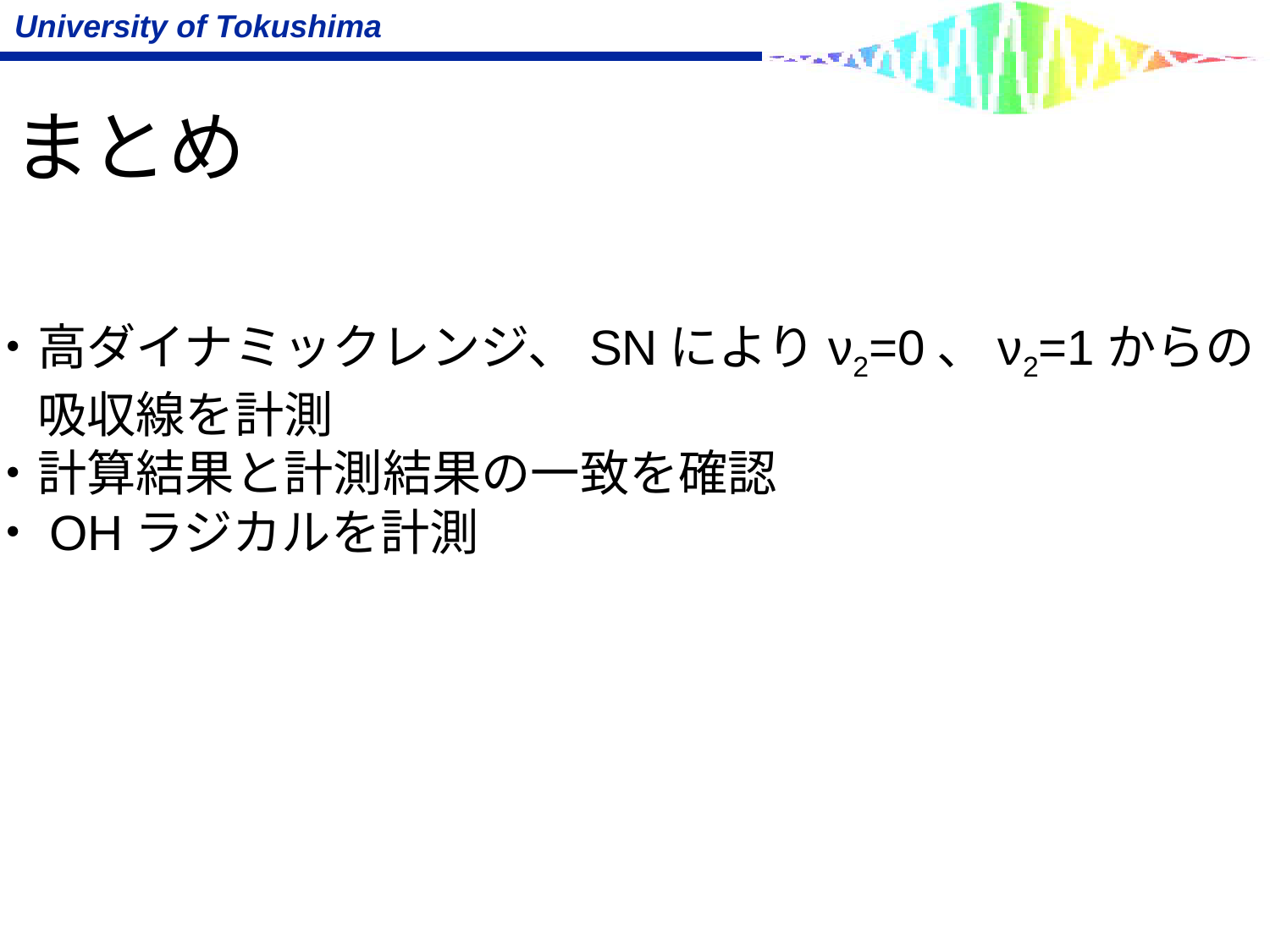

# まとめ
・高ダイナミックレンジ、SNによりν2=0、ν2=1からの
　吸収線を計測
・計算結果と計測結果の一致を確認
・OHラジカルを計測